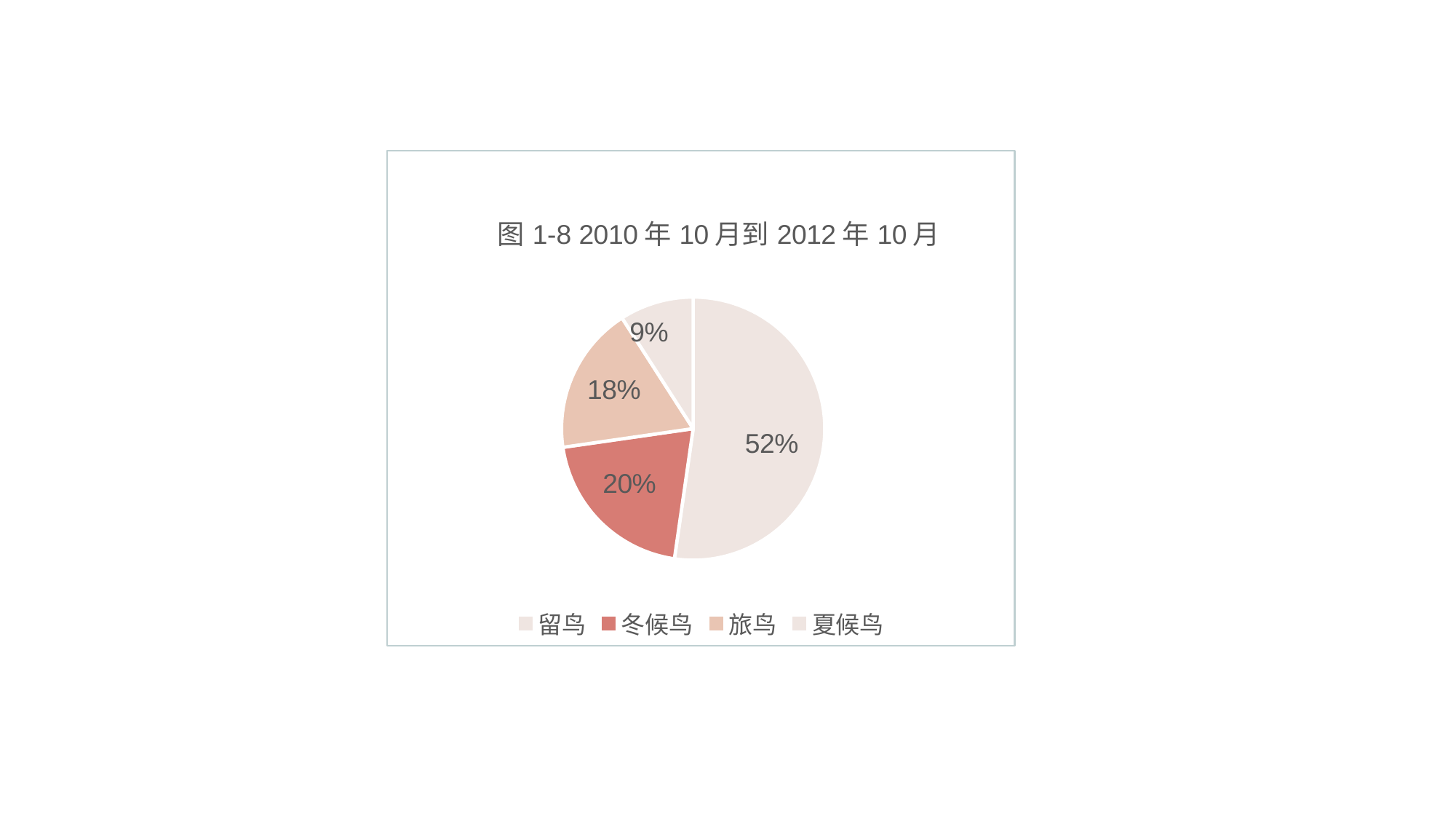

### Chart: 图1-8 2010年10月到2012年10月

| Category | 林地内鸟类居留型比例饼图 |
|---|---|
| 留鸟 | 23.0 |
| 冬候鸟 | 9.0 |
| 旅鸟 | 8.0 |
| 夏候鸟 | 4.0 |